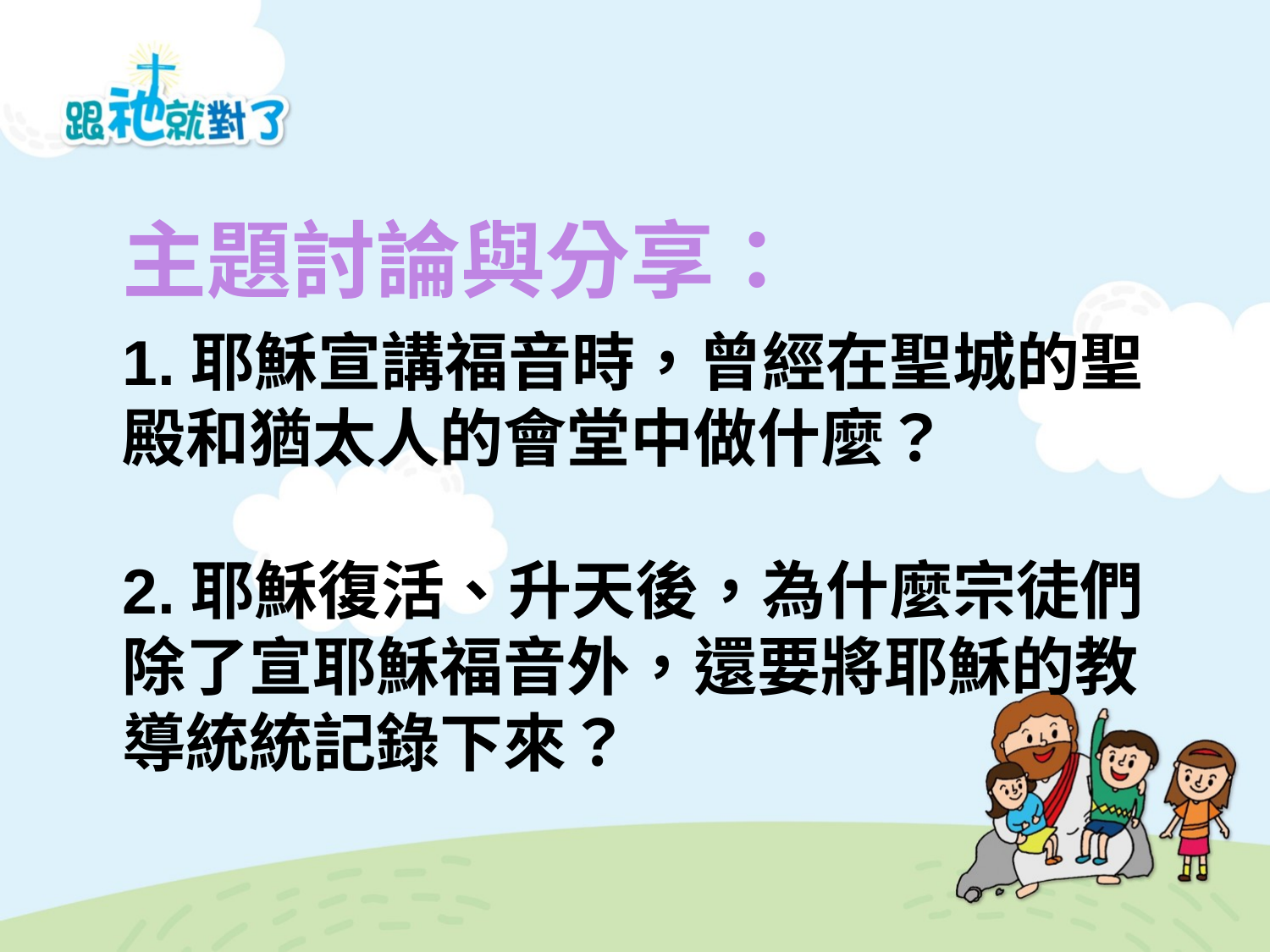

主題討論與分享：
1.耶穌宣講福音時，曾經在聖城的聖殿和猶太人的會堂中做什麼？

2.耶穌復活、升天後，為什麼宗徒們除了宣耶穌福音外，還要將耶穌的教導統統記錄下來？